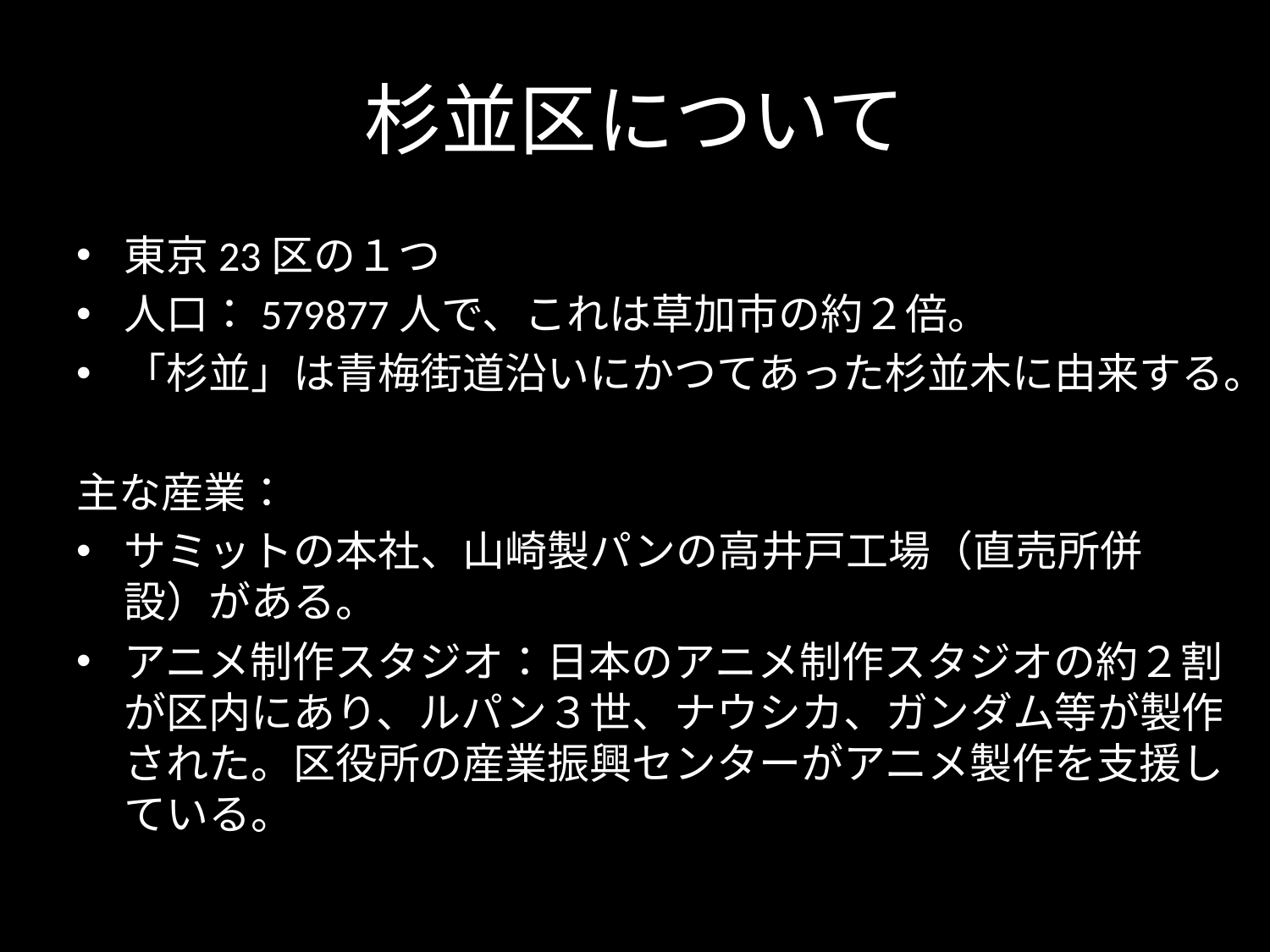

# 杉並区について
東京23区の１つ
人口：579877人で、これは草加市の約２倍。
「杉並」は青梅街道沿いにかつてあった杉並木に由来する。

主な産業：
サミットの本社、山崎製パンの高井戸工場（直売所併設）がある。
アニメ制作スタジオ：日本のアニメ制作スタジオの約２割が区内にあり、ルパン３世、ナウシカ、ガンダム等が製作された。区役所の産業振興センターがアニメ製作を支援している。